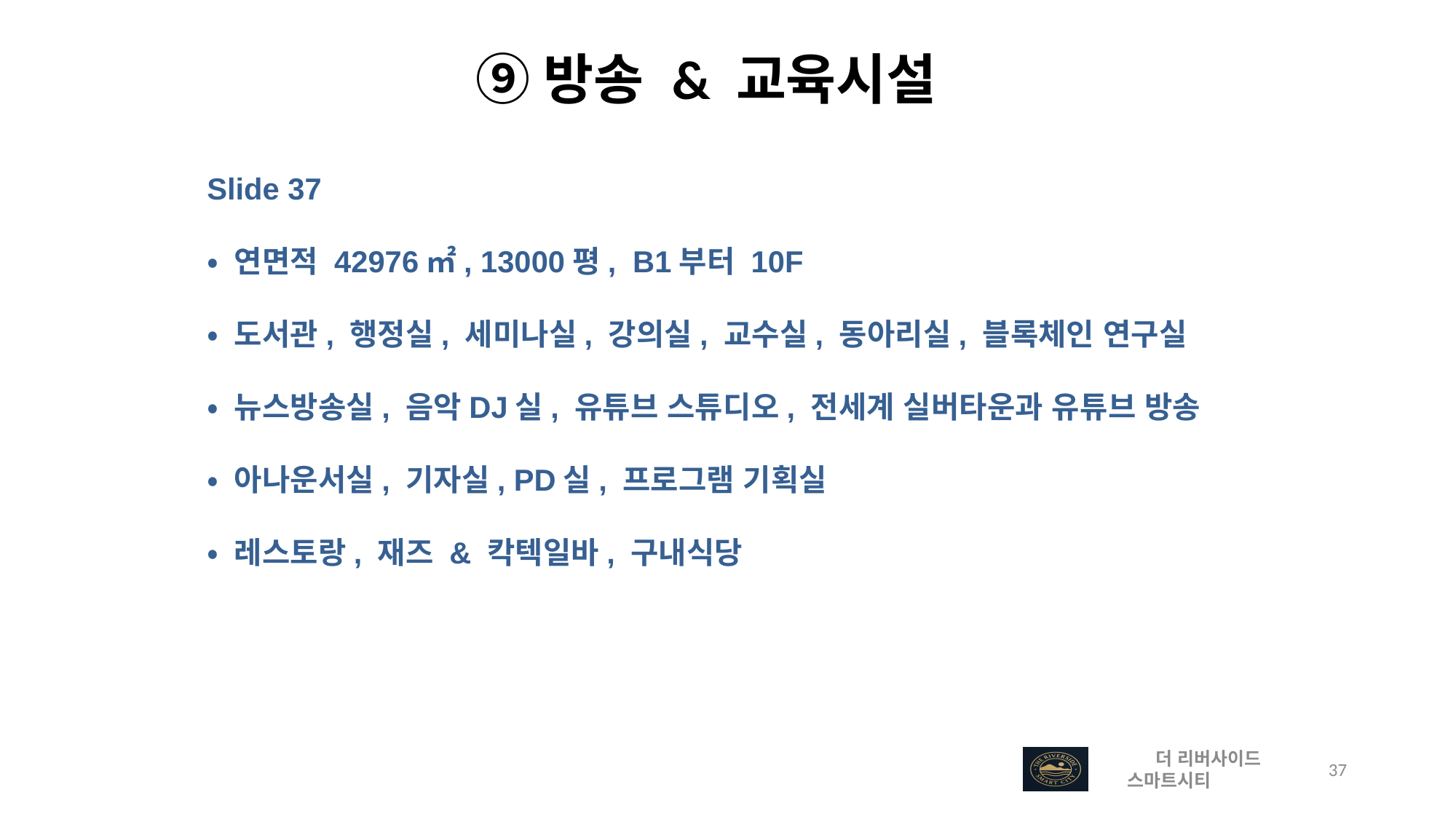

⑨방송 & 교육시설
Slide 37
• 연면적 42976㎡, 13000평,  B1부터 10F
• 도서관, 행정실, 세미나실, 강의실, 교수실, 동아리실, 블록체인 연구실
• 뉴스방송실, 음악DJ실, 유튜브 스튜디오, 전세계 실버타운과 유튜브 방송
• 아나운서실, 기자실, PD실, 프로그램 기획실
• 레스토랑, 재즈 & 칵텍일바, 구내식당
             더 리버사이드 스마트시티
  37